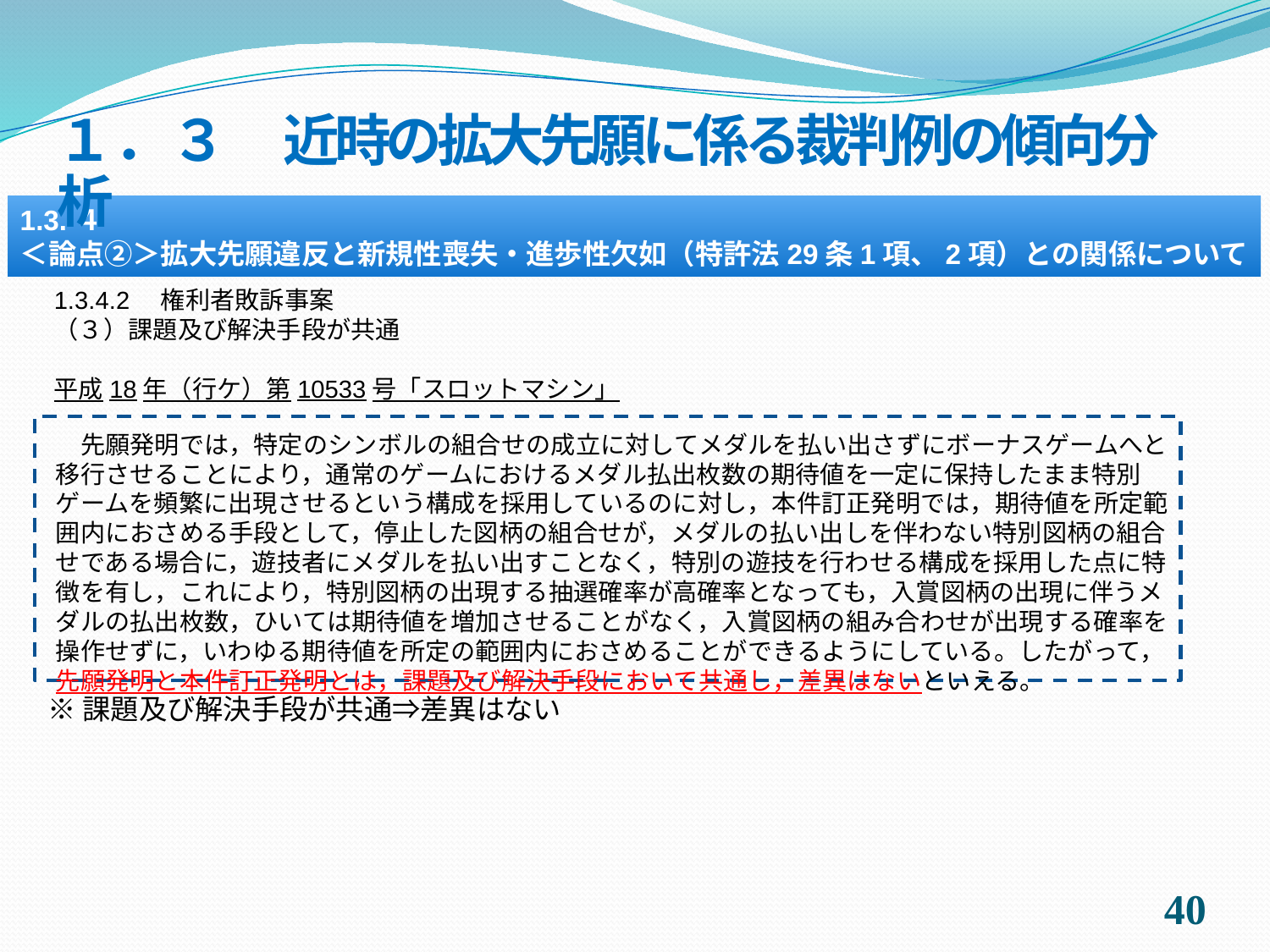

１．３　近時の拡大先願に係る裁判例の傾向分析
1.3.４
＜論点②＞拡大先願違反と新規性喪失・進歩性欠如（特許法29条1項、2項）との関係について
1.3.4.2　権利者敗訴事案
（３）課題及び解決手段が共通

平成18年（行ケ）第10533号「スロットマシン」

　先願発明では，特定のシンボルの組合せの成立に対してメダルを払い出さずにボーナスゲームへと移行させることにより，通常のゲームにおけるメダル払出枚数の期待値を一定に保持したまま特別ゲームを頻繁に出現させるという構成を採用しているのに対し，本件訂正発明では，期待値を所定範囲内におさめる手段として，停止した図柄の組合せが，メダルの払い出しを伴わない特別図柄の組合せである場合に，遊技者にメダルを払い出すことなく，特別の遊技を行わせる構成を採用した点に特徴を有し，これにより，特別図柄の出現する抽選確率が高確率となっても，入賞図柄の出現に伴うメダルの払出枚数，ひいては期待値を増加させることがなく，入賞図柄の組み合わせが出現する確率を操作せずに，いわゆる期待値を所定の範囲内におさめることができるようにしている。したがって，先願発明と本件訂正発明とは，課題及び解決手段において共通し，差異はないといえる。
※課題及び解決手段が共通⇒差異はない
40